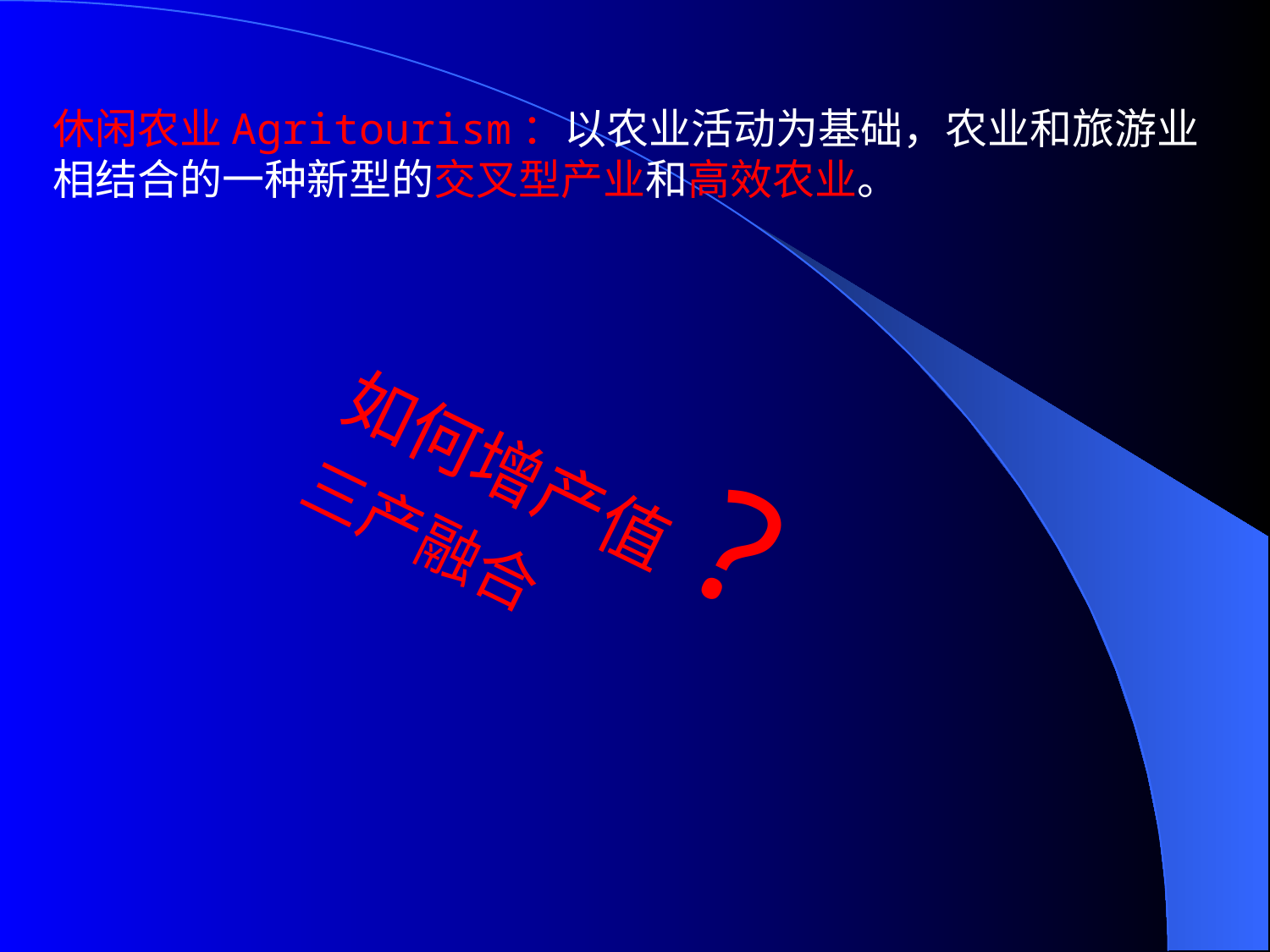

休闲农业Agritourism：以农业活动为基础，农业和旅游业相结合的一种新型的交叉型产业和高效农业。
如何增产值?
三产融合